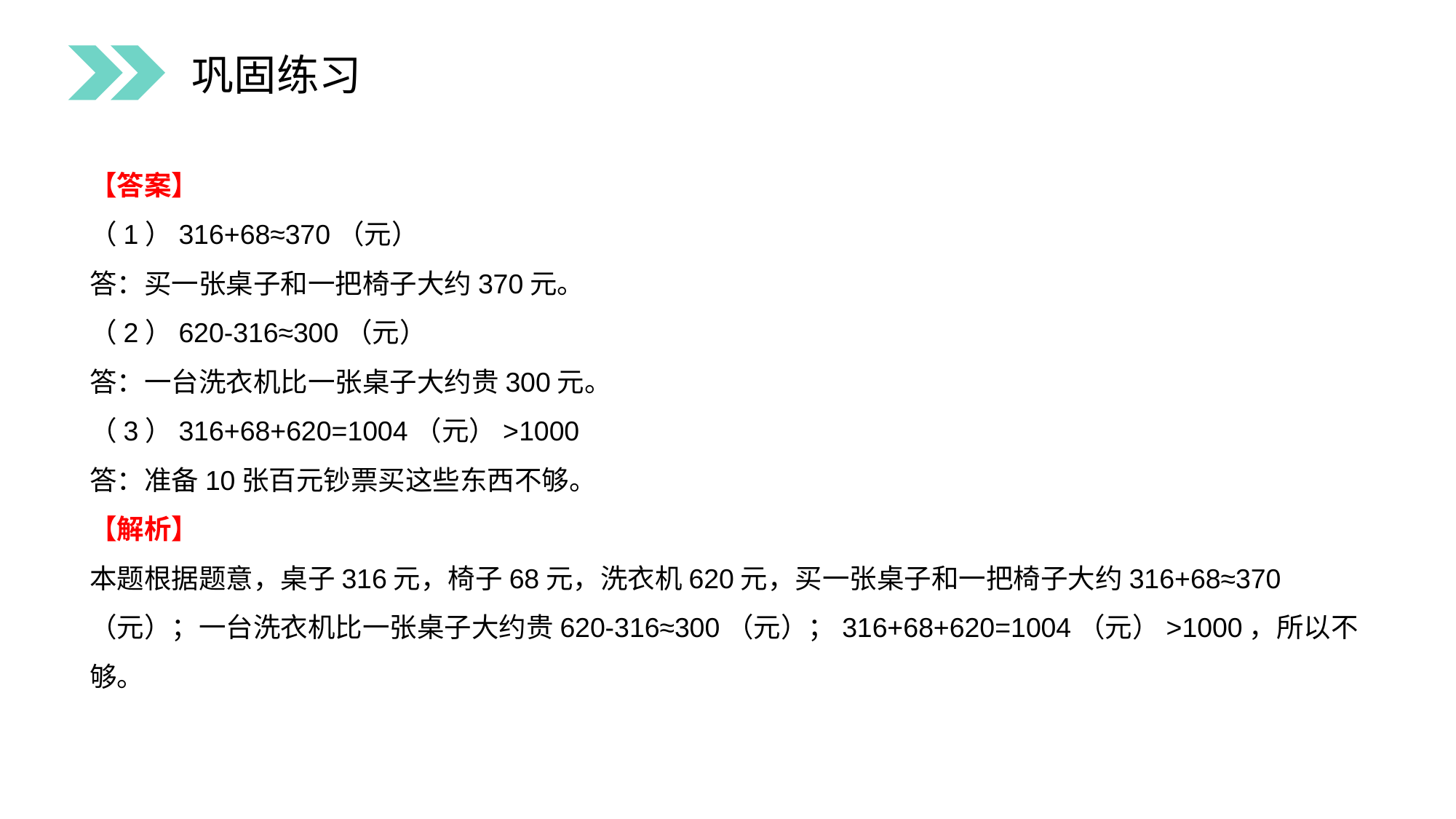

巩固练习
【答案】
（1）316+68≈370（元）
答：买一张桌子和一把椅子大约370元。
（2）620-316≈300（元）
答：一台洗衣机比一张桌子大约贵300元。
（3）316+68+620=1004（元）>1000
答：准备10张百元钞票买这些东西不够。
【解析】
本题根据题意，桌子316元，椅子68元，洗衣机620元，买一张桌子和一把椅子大约316+68≈370（元）；一台洗衣机比一张桌子大约贵620-316≈300（元）；316+68+620=1004（元）>1000，所以不够。